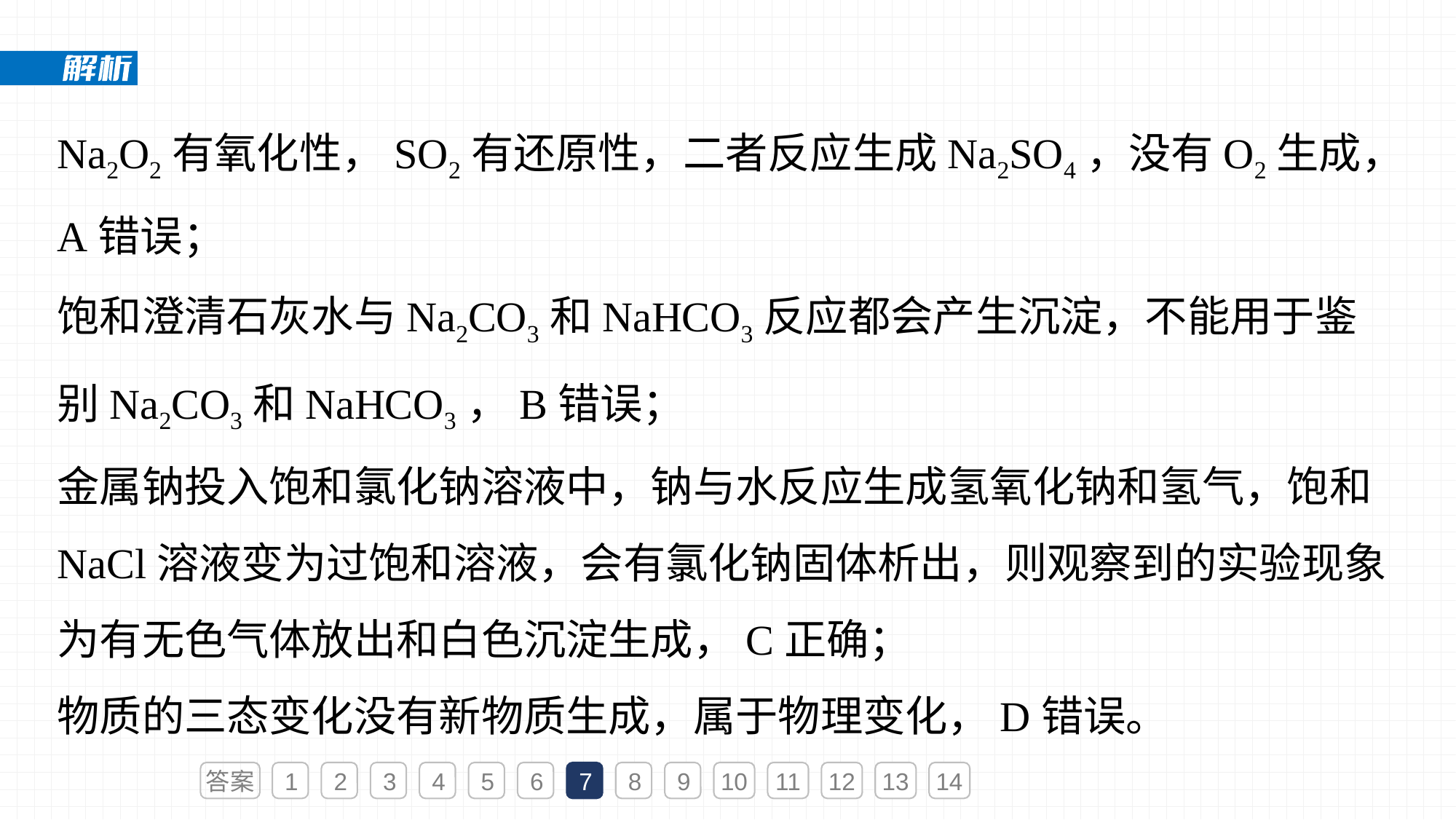

Na2O2有氧化性，SO2有还原性，二者反应生成Na2SO4，没有O2生成，A错误；
饱和澄清石灰水与Na2CO3和NaHCO3反应都会产生沉淀，不能用于鉴别Na2CO3和NaHCO3，B错误；
金属钠投入饱和氯化钠溶液中，钠与水反应生成氢氧化钠和氢气，饱和NaCl溶液变为过饱和溶液，会有氯化钠固体析出，则观察到的实验现象为有无色气体放出和白色沉淀生成，C正确；
物质的三态变化没有新物质生成，属于物理变化，D错误。
答案
1
2
3
4
5
6
7
8
9
10
11
12
13
14